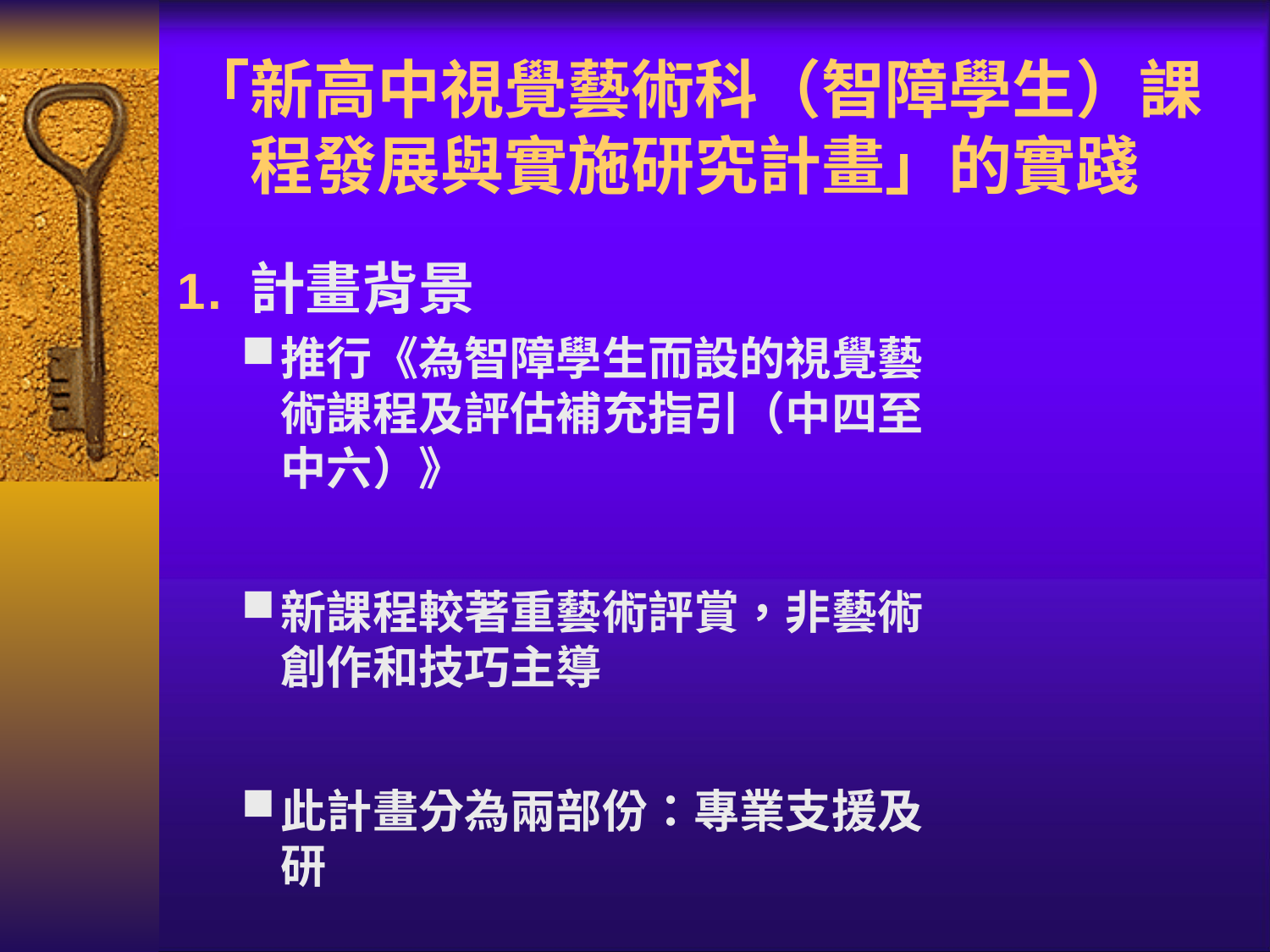

# 「新高中視覺藝術科（智障學生）課程發展與實施研究計畫」的實踐
計畫背景
推行《為智障學生而設的視覺藝術課程及評估補充指引（中四至中六）》

新課程較著重藝術評賞，非藝術創作和技巧主導

此計畫分為兩部份：專業支援及研